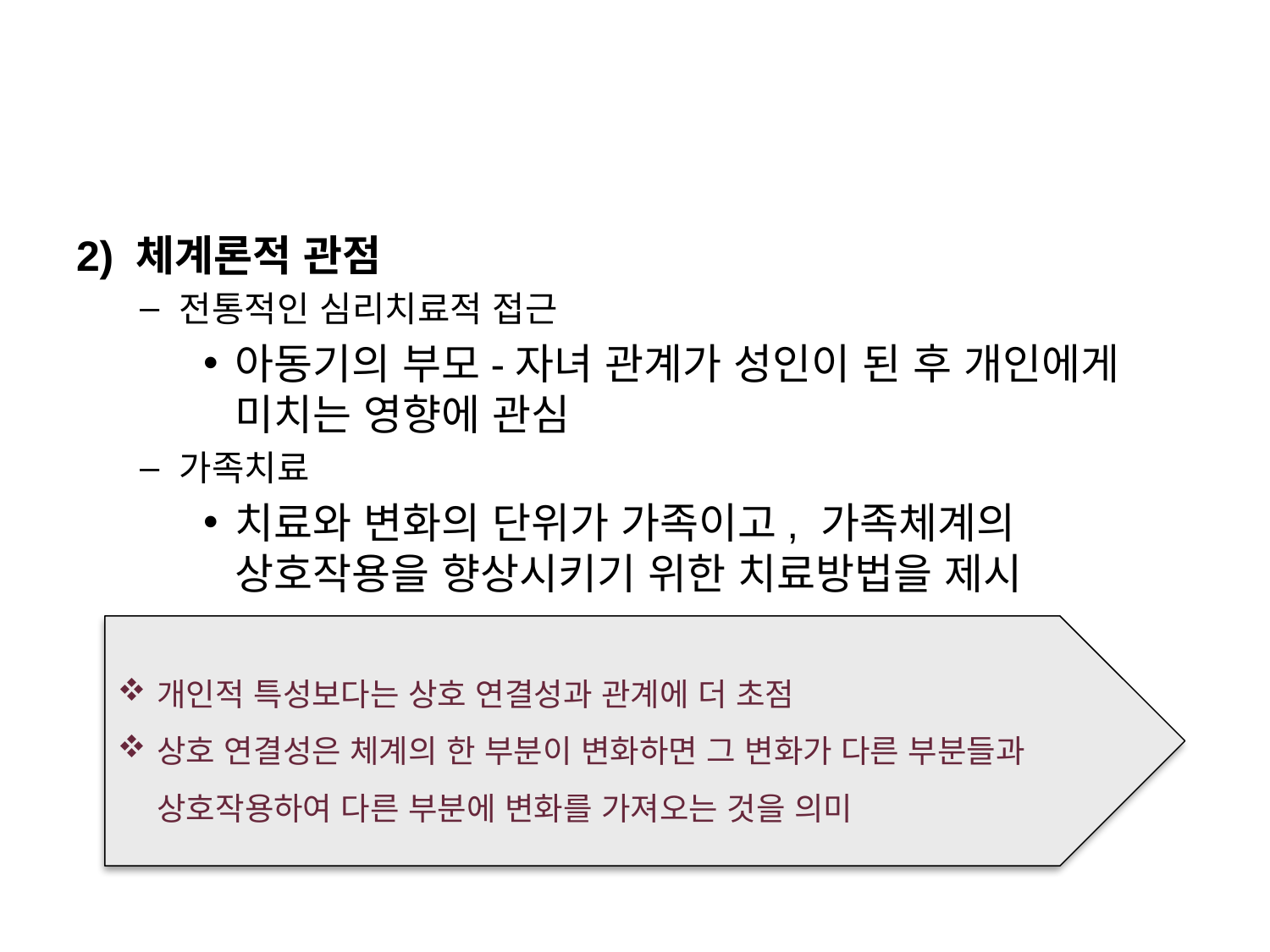

#
2) 체계론적 관점
전통적인 심리치료적 접근
아동기의 부모-자녀 관계가 성인이 된 후 개인에게 미치는 영향에 관심
가족치료
치료와 변화의 단위가 가족이고, 가족체계의 상호작용을 향상시키기 위한 치료방법을 제시

개인적 특성보다는 상호 연결성과 관계에 더 초점
상호 연결성은 체계의 한 부분이 변화하면 그 변화가 다른 부분들과 상호작용하여 다른 부분에 변화를 가져오는 것을 의미